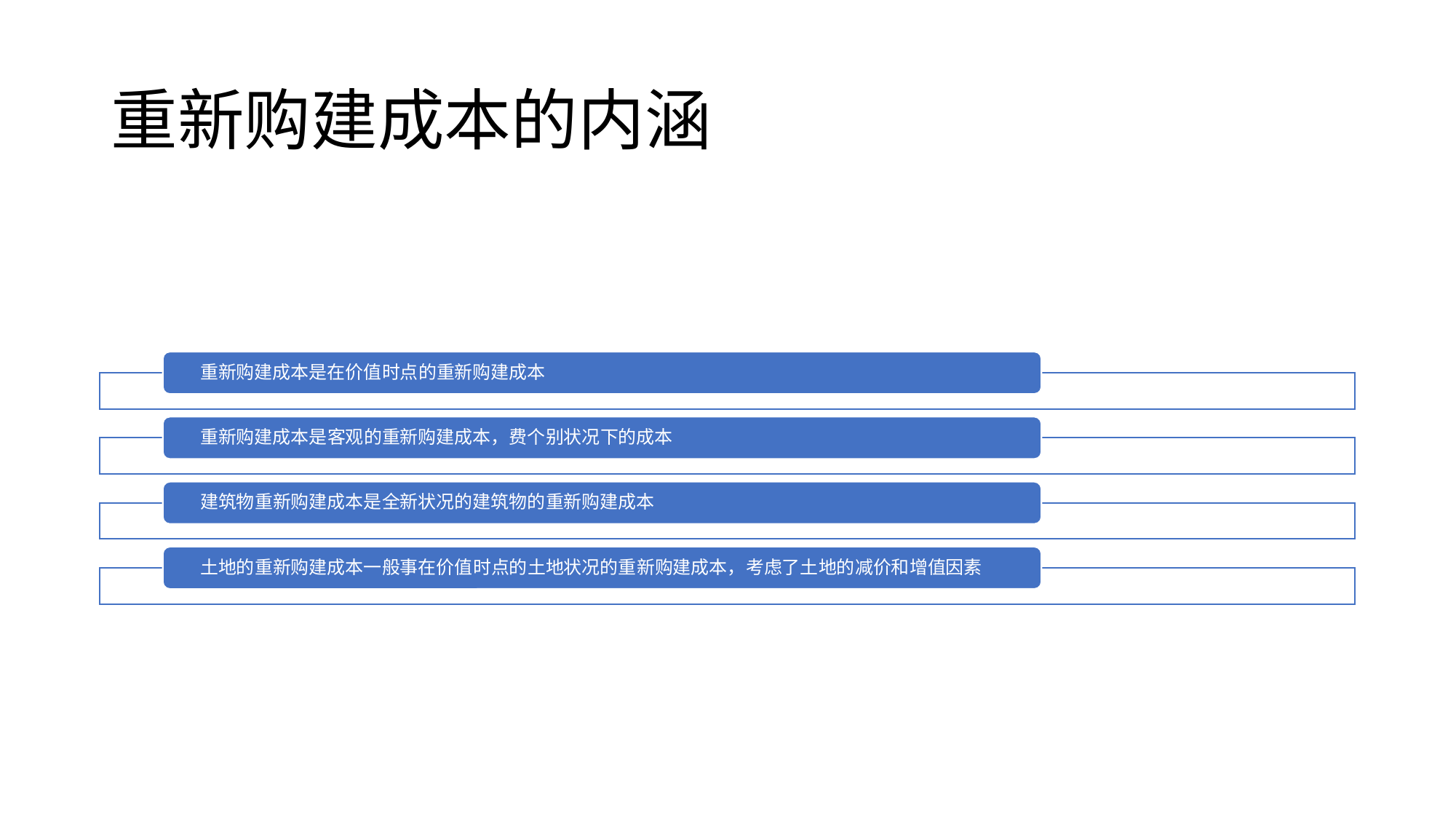

# 重新购建成本的内涵
重新购建成本是在价值时点的重新购建成本
重新购建成本是客观的重新购建成本，费个别状况下的成本
建筑物重新购建成本是全新状况的建筑物的重新购建成本
土地的重新购建成本一般事在价值时点的土地状况的重新购建成本，考虑了土地的减价和增值因素